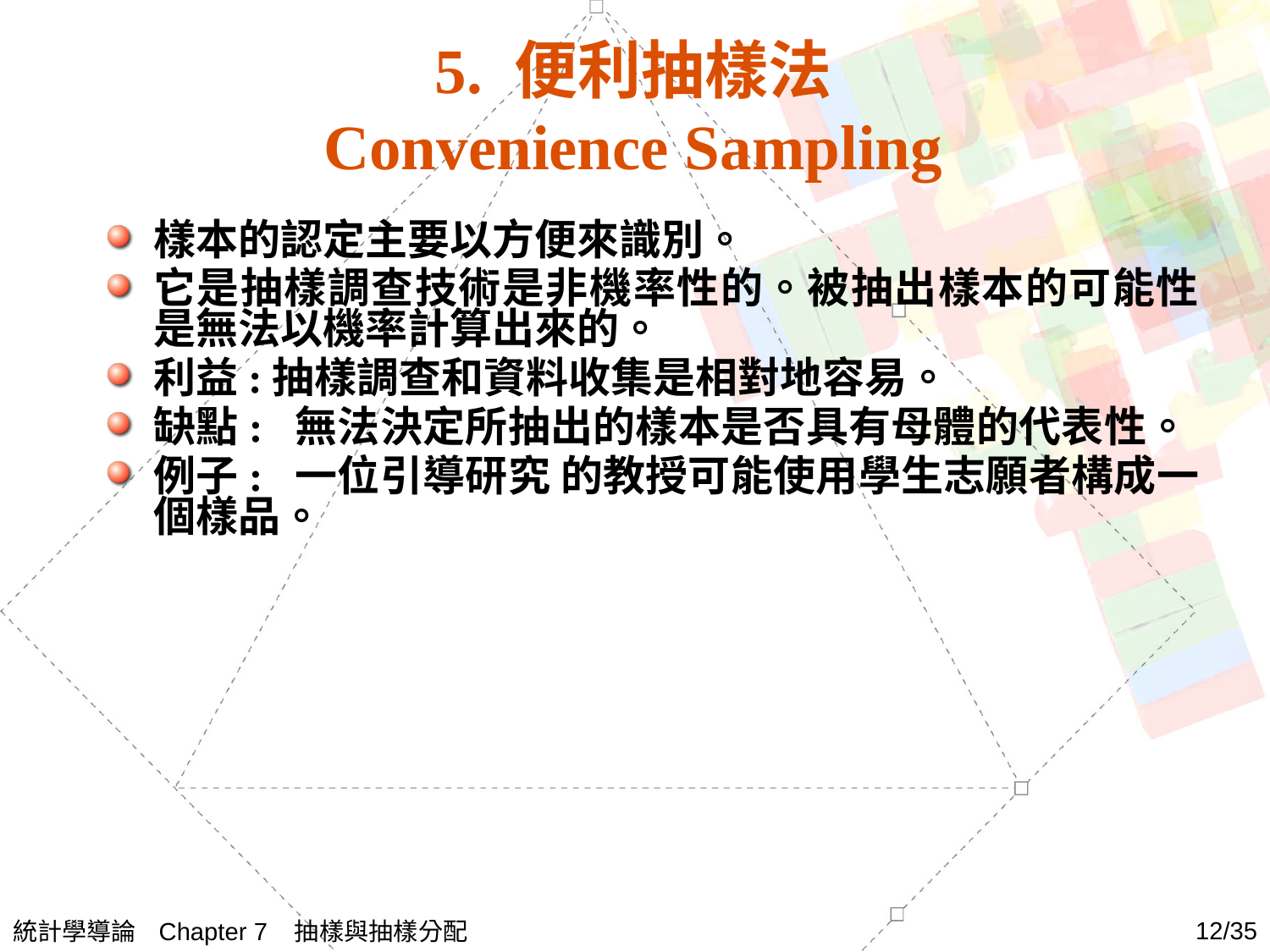

# 5. 便利抽樣法 Convenience Sampling
樣本的認定主要以方便來識別。
它是抽樣調查技術是非機率性的。被抽出樣本的可能性是無法以機率計算出來的。
利益:抽樣調查和資料收集是相對地容易。
缺點:  無法決定所抽出的樣本是否具有母體的代表性。
例子:  一位引導研究 的教授可能使用學生志願者構成一個樣品。
統計學導論   Chapter 7   抽樣與抽樣分配
12/35